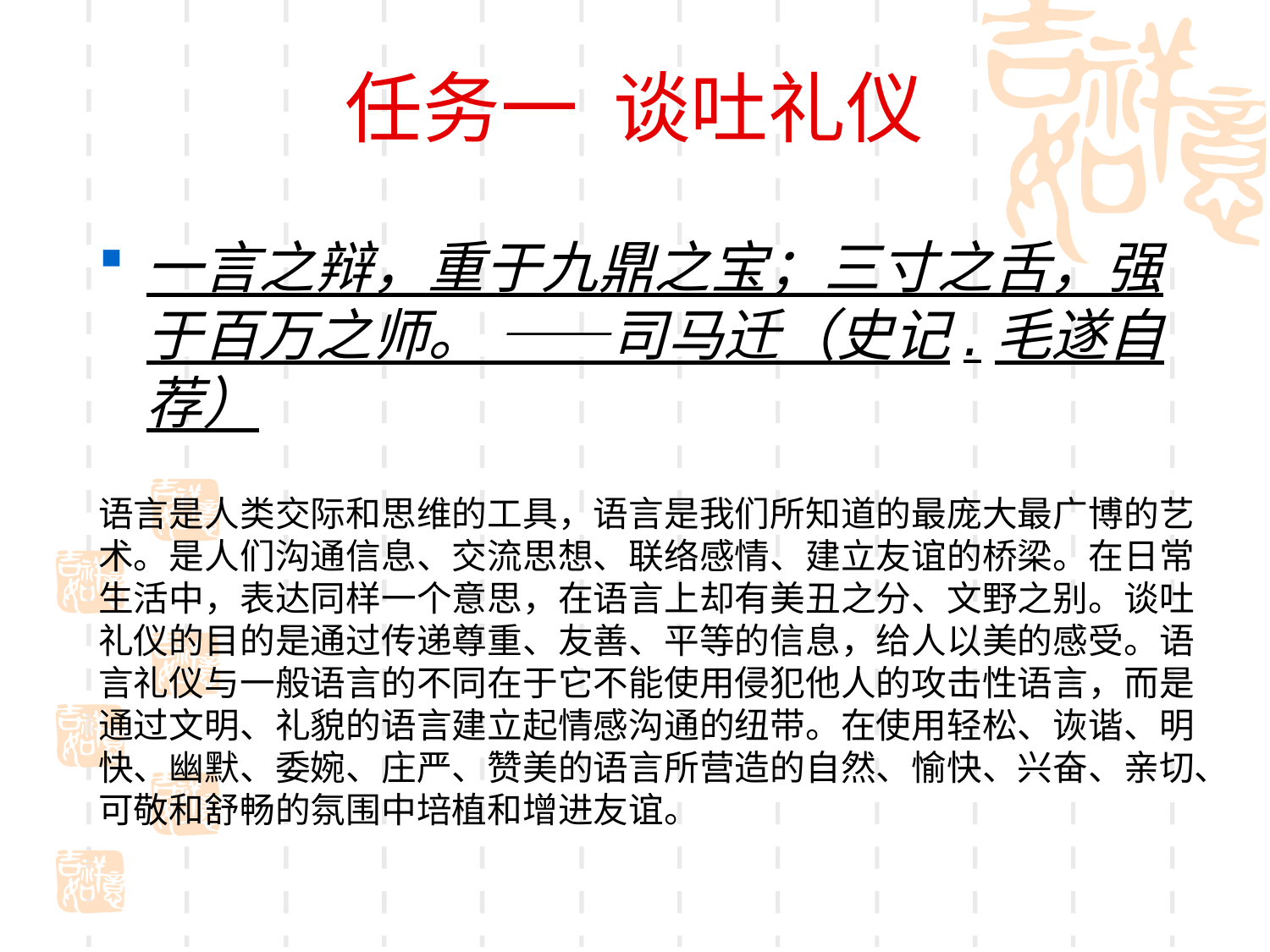

# 任务一  谈吐礼仪
一言之辩，重于九鼎之宝；三寸之舌，强于百万之师。 ——司马迁（史记.毛遂自荐）

语言是人类交际和思维的工具，语言是我们所知道的最庞大最广博的艺术。是人们沟通信息、交流思想、联络感情、建立友谊的桥梁。在日常生活中，表达同样一个意思，在语言上却有美丑之分、文野之别。谈吐礼仪的目的是通过传递尊重、友善、平等的信息，给人以美的感受。语言礼仪与一般语言的不同在于它不能使用侵犯他人的攻击性语言，而是通过文明、礼貌的语言建立起情感沟通的纽带。在使用轻松、诙谐、明快、幽默、委婉、庄严、赞美的语言所营造的自然、愉快、兴奋、亲切、可敬和舒畅的氛围中培植和增进友谊。